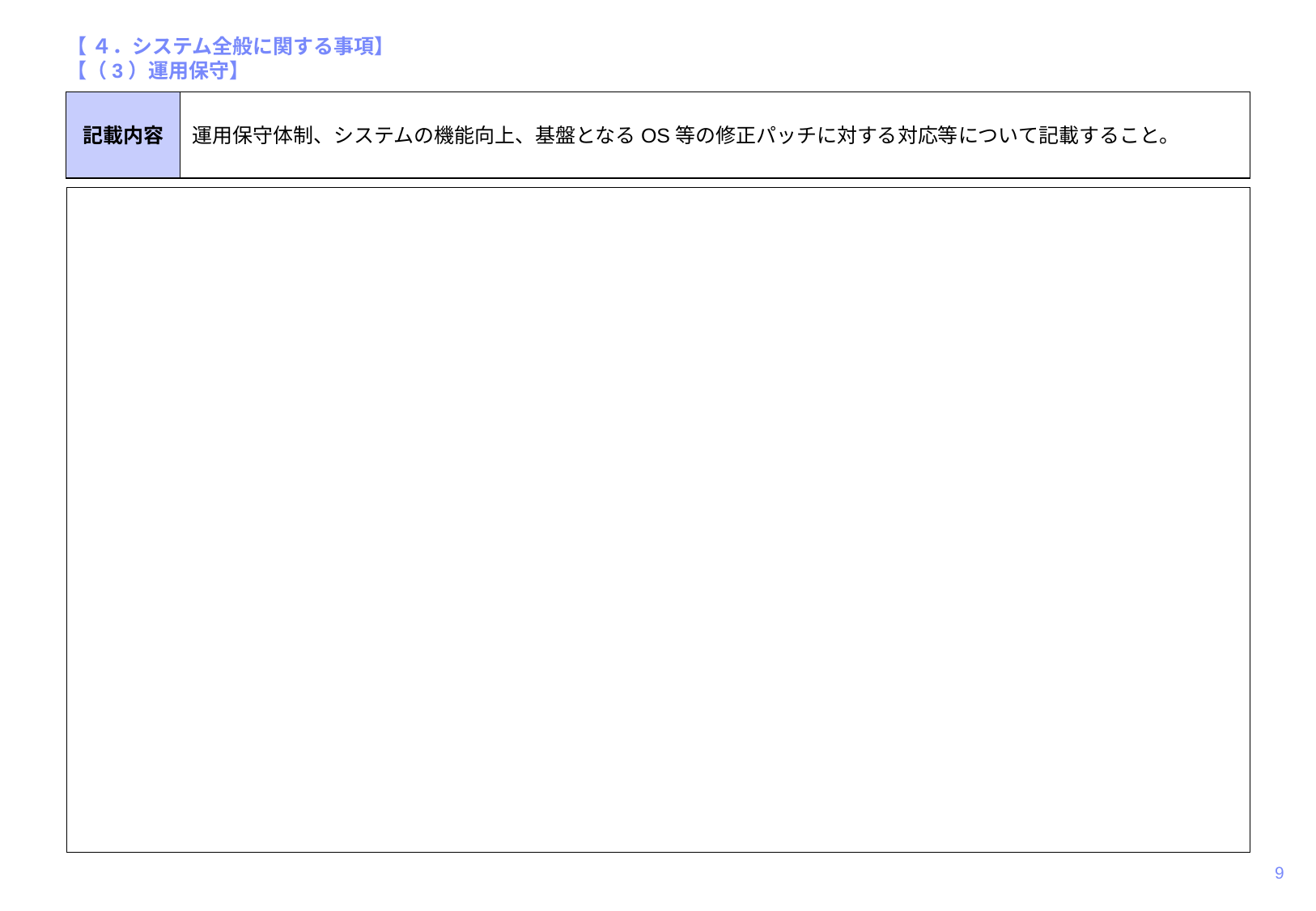

9
【 ４．システム全般に関する事項】
【（3）運用保守】
記載内容
運用保守体制、システムの機能向上、基盤となるOS等の修正パッチに対する対応等について記載すること。